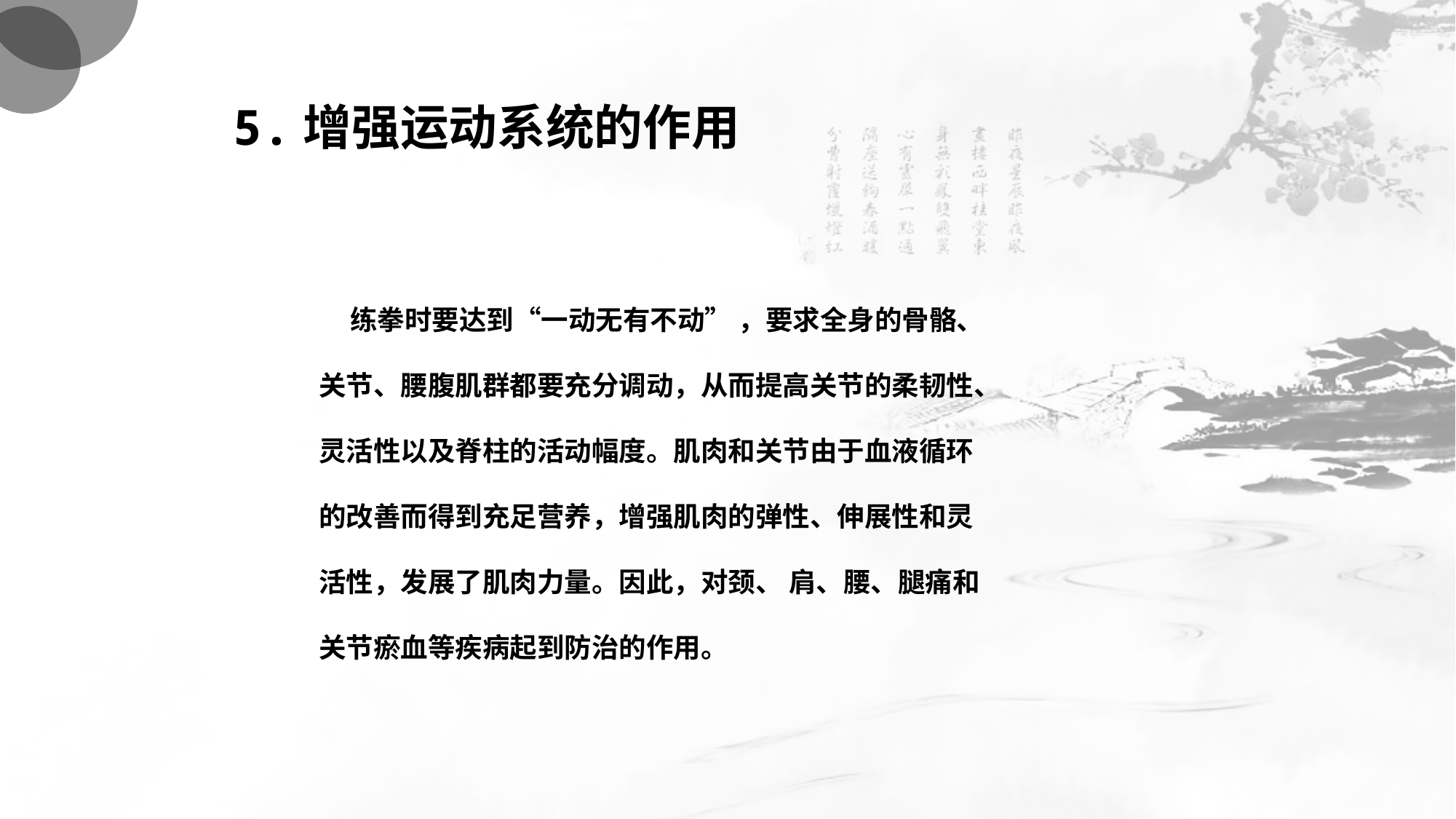

5.增强运动系统的作用
    练拳时要达到“一动无有不动” ，要求全身的骨骼、关节、腰腹肌群都要充分调动，从而提高关节的柔韧性、灵活性以及脊柱的活动幅度。肌肉和关节由于血液循环的改善而得到充足营养，增强肌肉的弹性、伸展性和灵活性，发展了肌肉力量。因此，对颈、 肩、腰、腿痛和关节瘀血等疾病起到防治的作用。